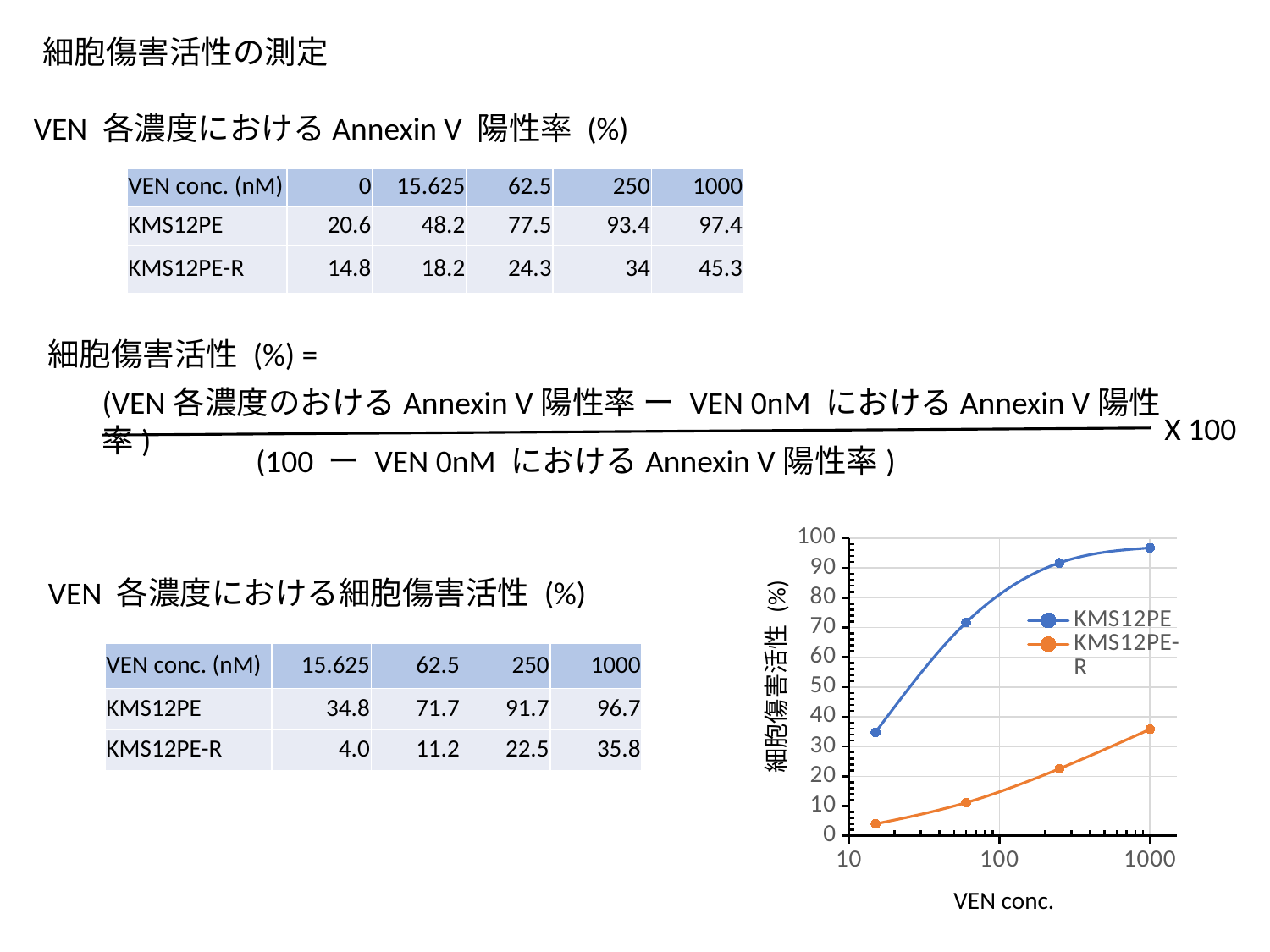

細胞傷害活性の測定
VEN 各濃度におけるAnnexin V 陽性率 (%)
| VEN conc. (nM) | 0 | 15.625 | 62.5 | 250 | 1000 |
| --- | --- | --- | --- | --- | --- |
| KMS12PE | 20.6 | 48.2 | 77.5 | 93.4 | 97.4 |
| KMS12PE-R | 14.8 | 18.2 | 24.3 | 34 | 45.3 |
細胞傷害活性 (%) =
(VEN各濃度のおけるAnnexin V陽性率 ー VEN 0nM におけるAnnexin V陽性率)
X 100
(100 ー VEN 0nM におけるAnnexin V陽性率)

### Chart

| Category | KMS12PE | KMS12PE-R |
|---|---|---|
VEN 各濃度における細胞傷害活性 (%)
| VEN conc. (nM) | 15.625 | 62.5 | 250 | 1000 |
| --- | --- | --- | --- | --- |
| KMS12PE | 34.8 | 71.7 | 91.7 | 96.7 |
| KMS12PE-R | 4.0 | 11.2 | 22.5 | 35.8 |
細胞傷害活性 (%)
VEN conc.